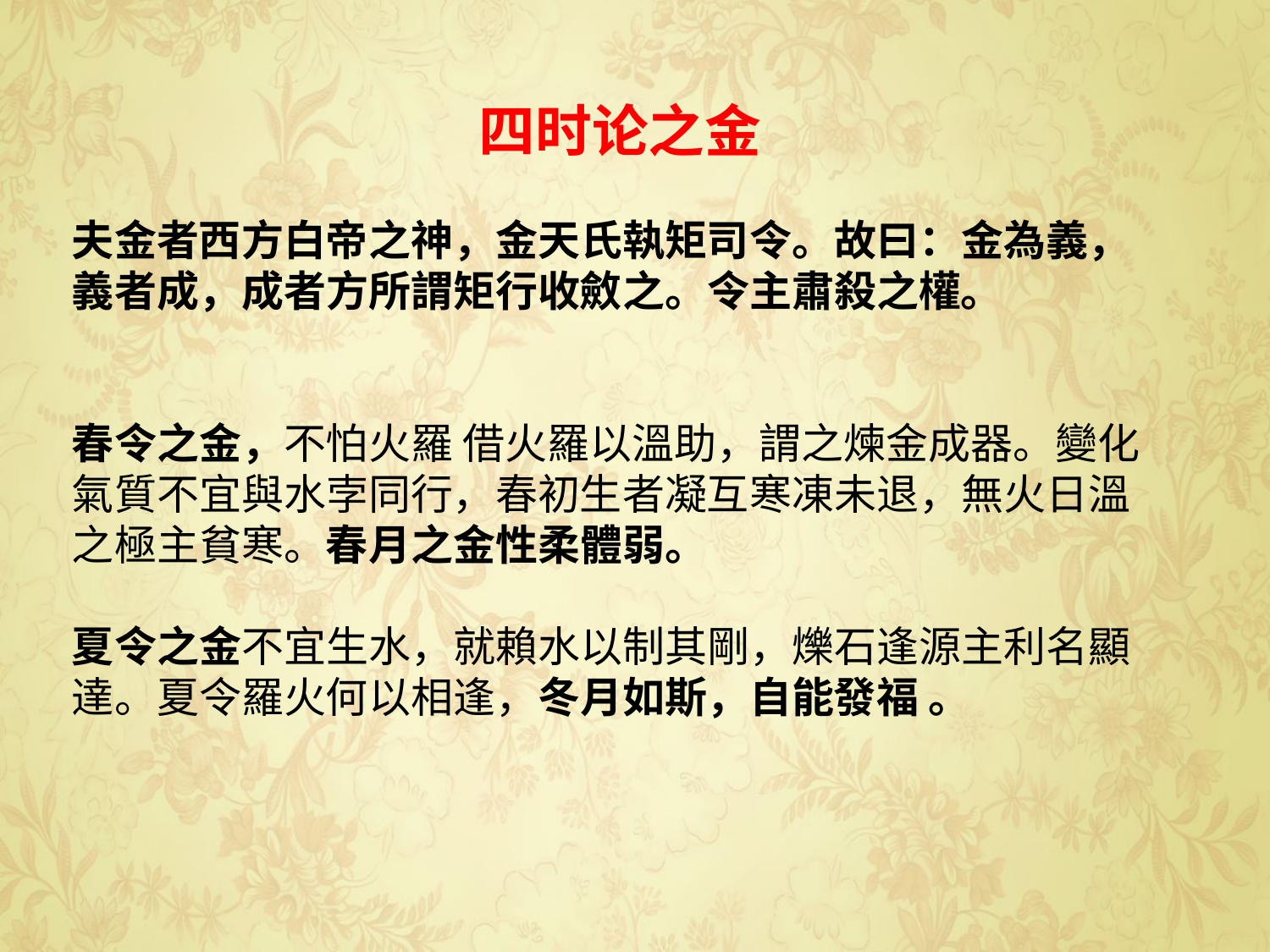

四时论之金

夫金者西方白帝之神，金天氏執矩司令。故曰：金為義，義者成，成者方所謂矩行收斂之。令主肅殺之權。

春令之金，不怕火羅 借火羅以溫助，謂之煉金成器。變化氣質不宜與水孛同行，春初生者凝互寒凍未退，無火日溫之極主貧寒。春月之金性柔體弱。

夏令之金不宜生水，就賴水以制其剛，爍石逢源主利名顯達。夏令羅火何以相逢，冬月如斯，自能發福 。